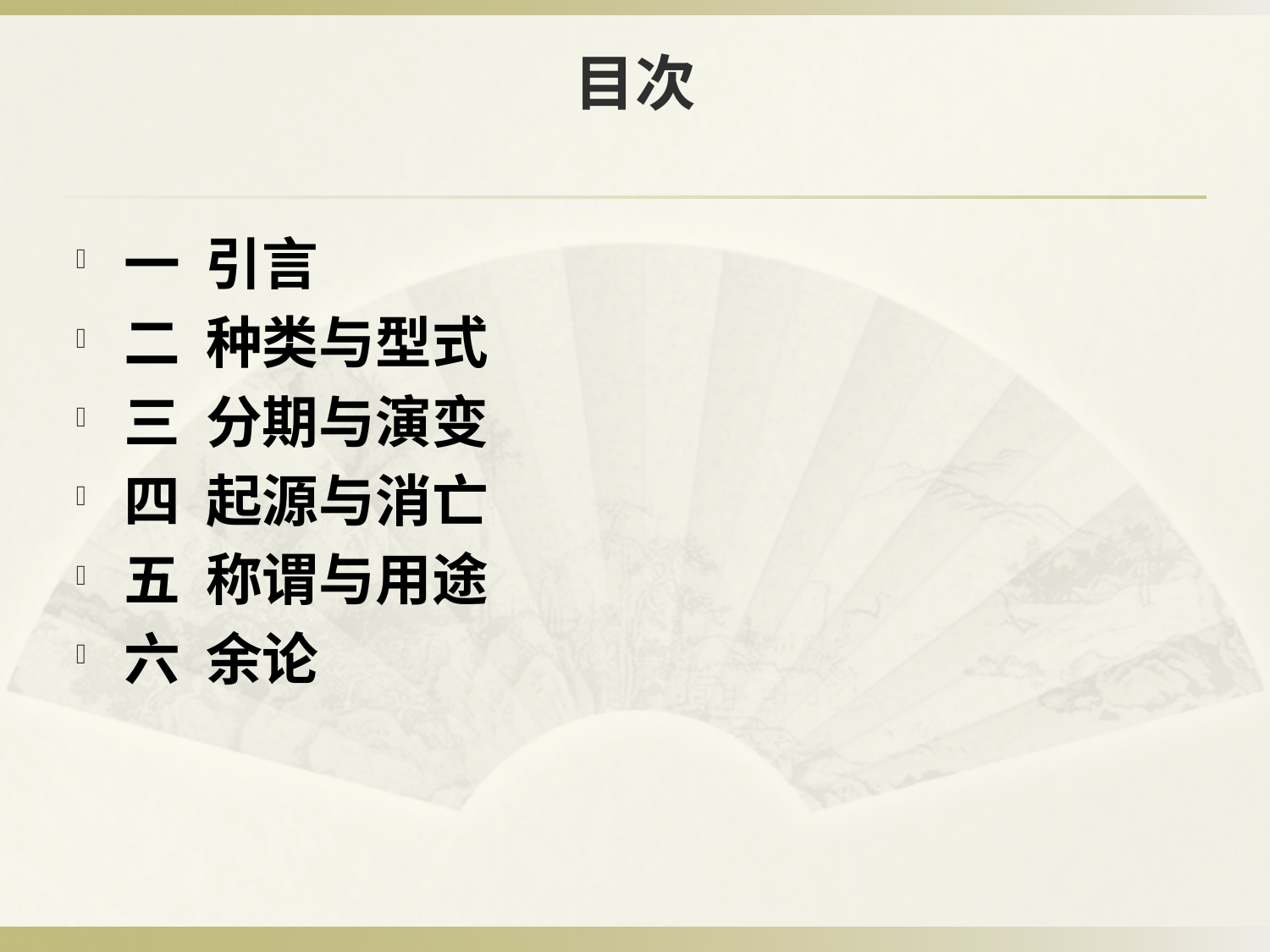

# 目次
一  引言
二  种类与型式
三  分期与演变
四  起源与消亡
五  称谓与用途
六  余论